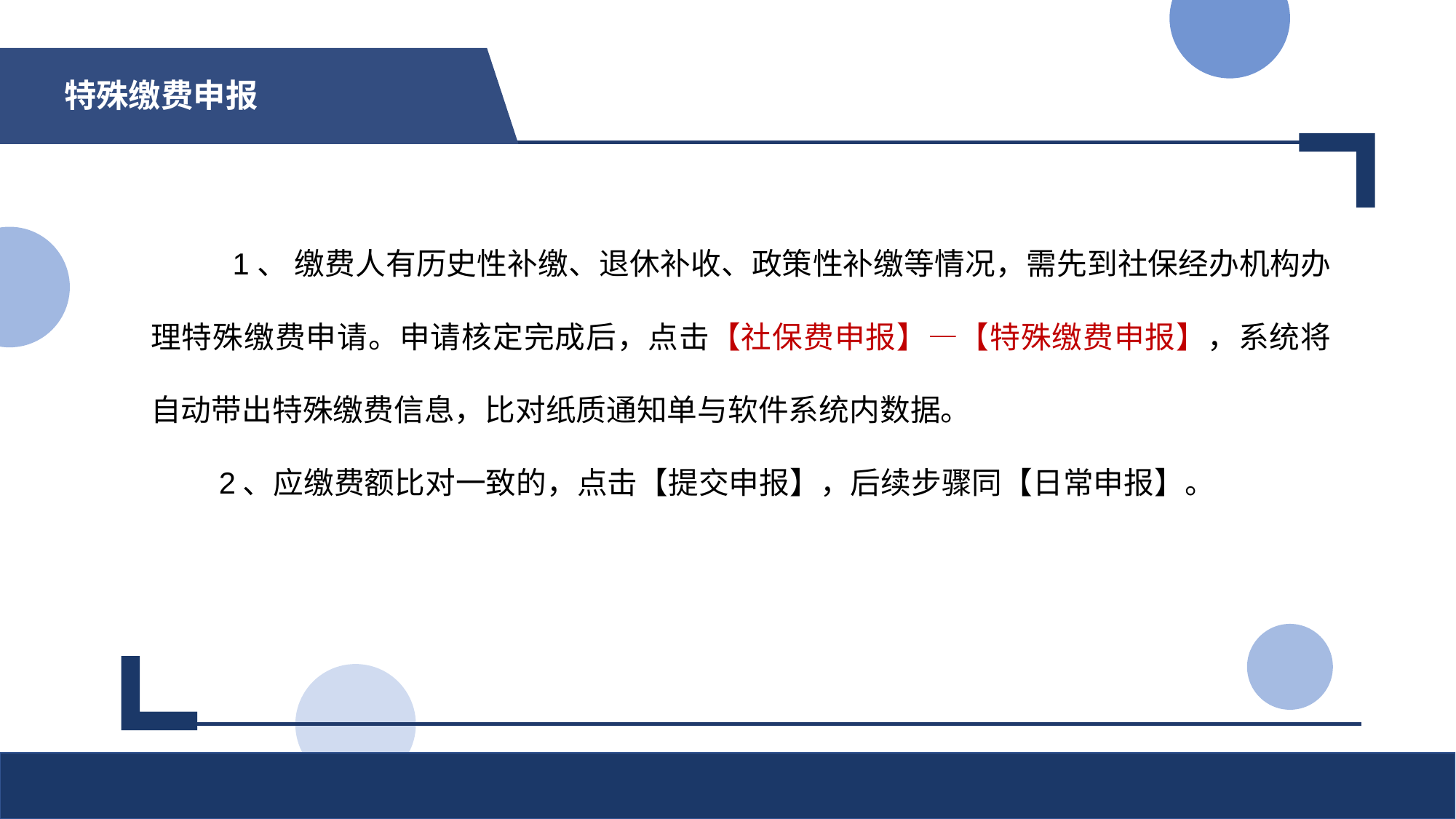

# 特殊缴费申报
　　1、 缴费人有历史性补缴、退休补收、政策性补缴等情况，需先到社保经办机构办理特殊缴费申请。申请核定完成后，点击【社保费申报】—【特殊缴费申报】，系统将自动带出特殊缴费信息，比对纸质通知单与软件系统内数据。
　　2、应缴费额比对一致的，点击【提交申报】，后续步骤同【日常申报】。